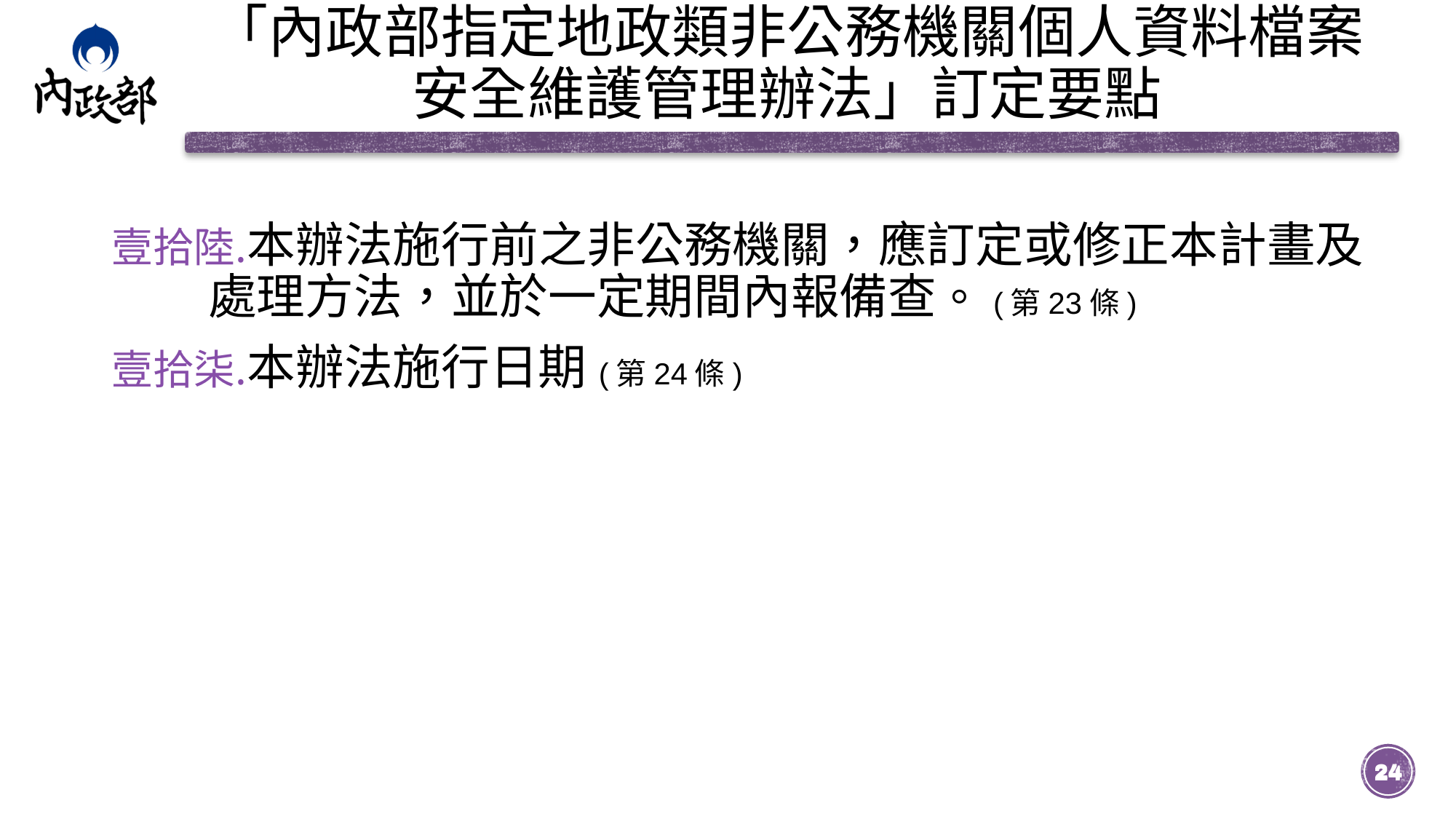

# 「內政部指定地政類非公務機關個人資料檔案安全維護管理辦法」訂定要點
本辦法施行前之非公務機關，應訂定或修正本計畫及處理方法，並於一定期間內報備查。(第23條)
本辦法施行日期(第24條)
24